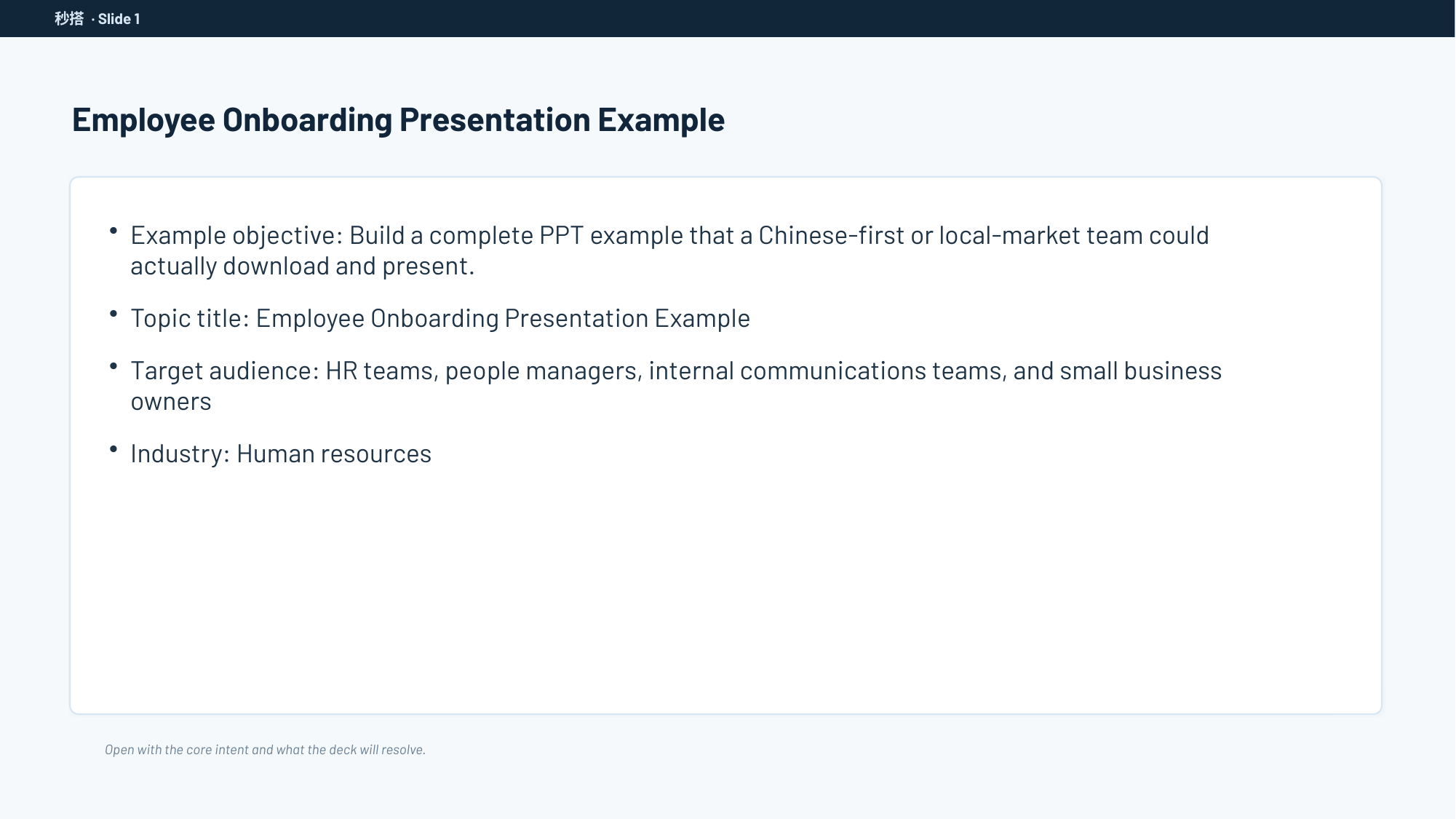

秒搭 · Slide 1
Employee Onboarding Presentation Example

Example objective: Build a complete PPT example that a Chinese-first or local-market team could actually download and present.
Topic title: Employee Onboarding Presentation Example
Target audience: HR teams, people managers, internal communications teams, and small business owners
Industry: Human resources
Open with the core intent and what the deck will resolve.